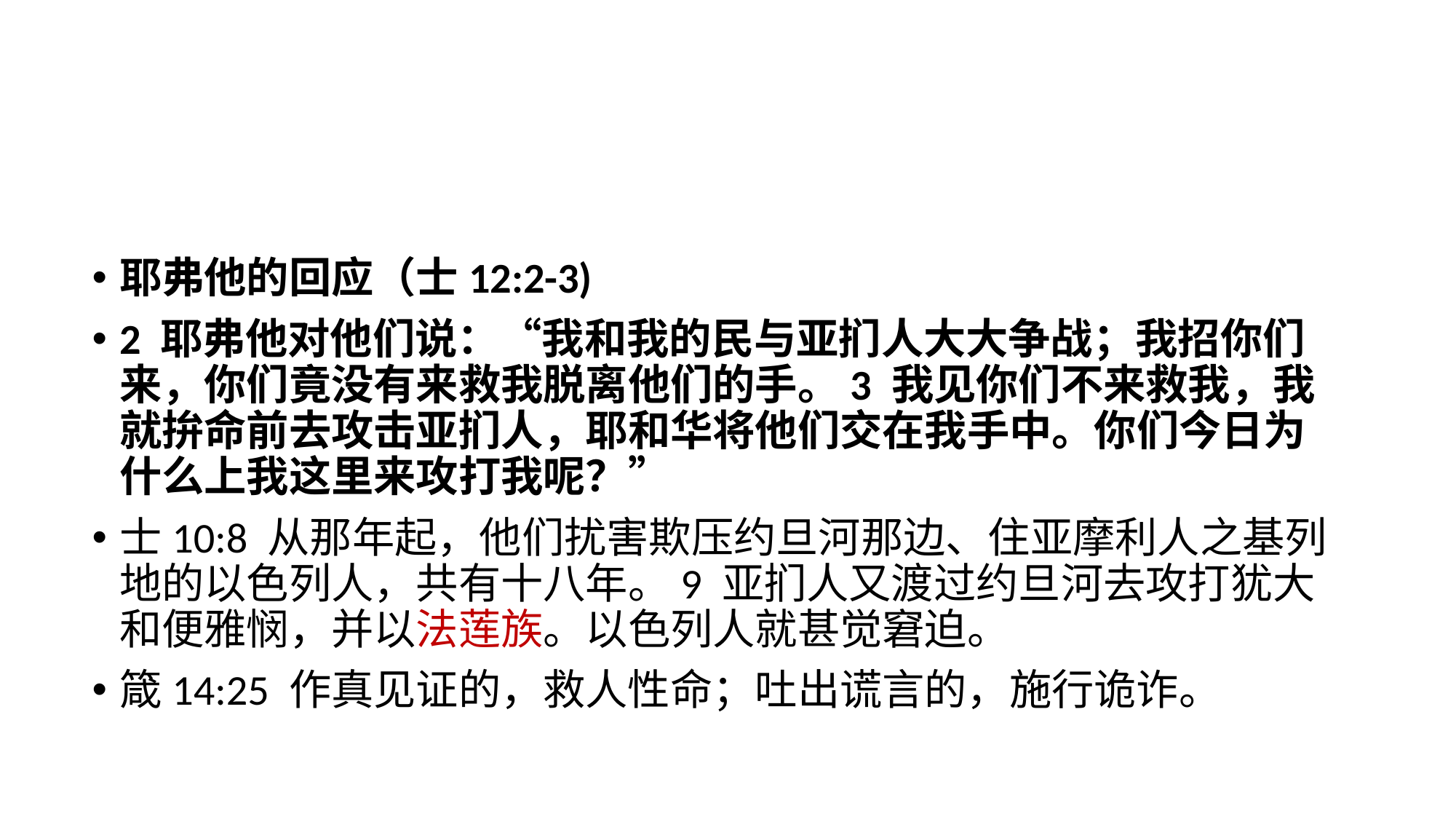

耶弗他的回应（士12:2-3)
2 耶弗他对他们说：“我和我的民与亚扪人大大争战；我招你们来，你们竟没有来救我脱离他们的手。3 我见你们不来救我，我就拚命前去攻击亚扪人，耶和华将他们交在我手中。你们今日为什么上我这里来攻打我呢？”
士10:8 从那年起，他们扰害欺压约旦河那边、住亚摩利人之基列地的以色列人，共有十八年。9 亚扪人又渡过约旦河去攻打犹大和便雅悯，并以法莲族。以色列人就甚觉窘迫。
箴14:25 作真见证的，救人性命；吐出谎言的，施行诡诈。